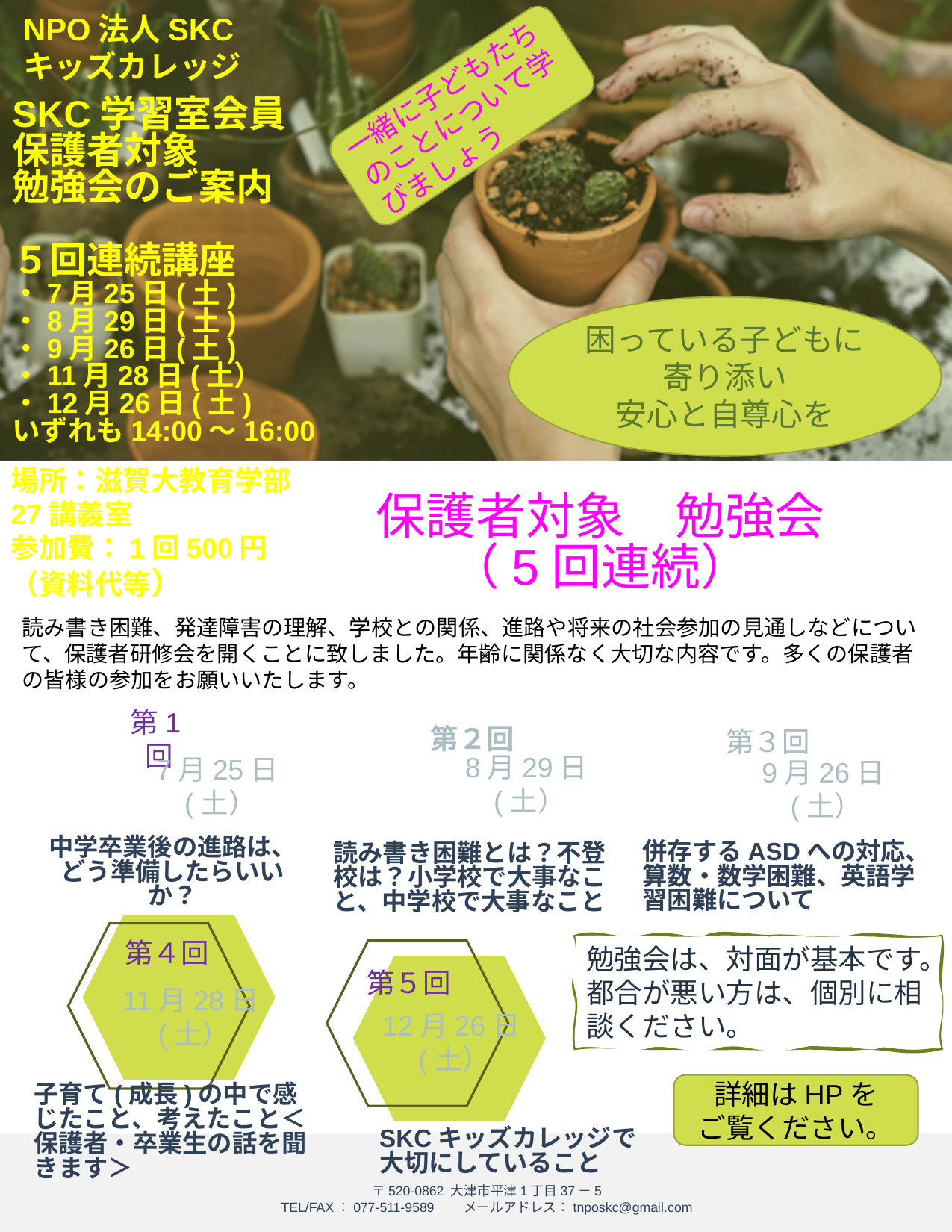

NPO法人SKCキッズカレッジ
一緒に子どもたちのことについて学びましょう

SKC学習室会員
保護者対象
勉強会のご案内

５回連続講座
・7月25日(土)
・8月29日(土)
・9月26日(土)
・11月28日(土）
・12月26日(土)
いずれも14:00～16:00
困っている子どもに寄り添い
安心と自尊心を
場所：滋賀大教育学部27講義室
参加費：1回500円
（資料代等）

# 保護者対象　勉強会 （5回連続）
読み書き困難、発達障害の理解、学校との関係、進路や将来の社会参加の見通しなどについて、保護者研修会を開くことに致しました。年齢に関係なく大切な内容です。多くの保護者の皆様の参加をお願いいたします。
第1回
第２回
第３回
8月29日(土）
7月25日(土）
9月26日(土）
中学卒業後の進路は、
どう準備したらいいか？
読み書き困難とは？不登校は？小学校で大事なこと、中学校で大事なこと
併存するASDへの対応、算数・数学困難、英語学習困難について

第４回

勉強会は、対面が基本です。
都合が悪い方は、個別に相談ください。

第５回

11月28日(土）
12月26日(土）
詳細はHPを
ご覧ください。
子育て(成長)の中で感じたこと、考えたこと＜保護者・卒業生の話を聞きます＞
SKCキッズカレッジで大切にしていること
〒520-0862 大津市平津1丁目37－5
TEL/FAX：077-511-9589　　メールアドレス：tnposkc@gmail.com